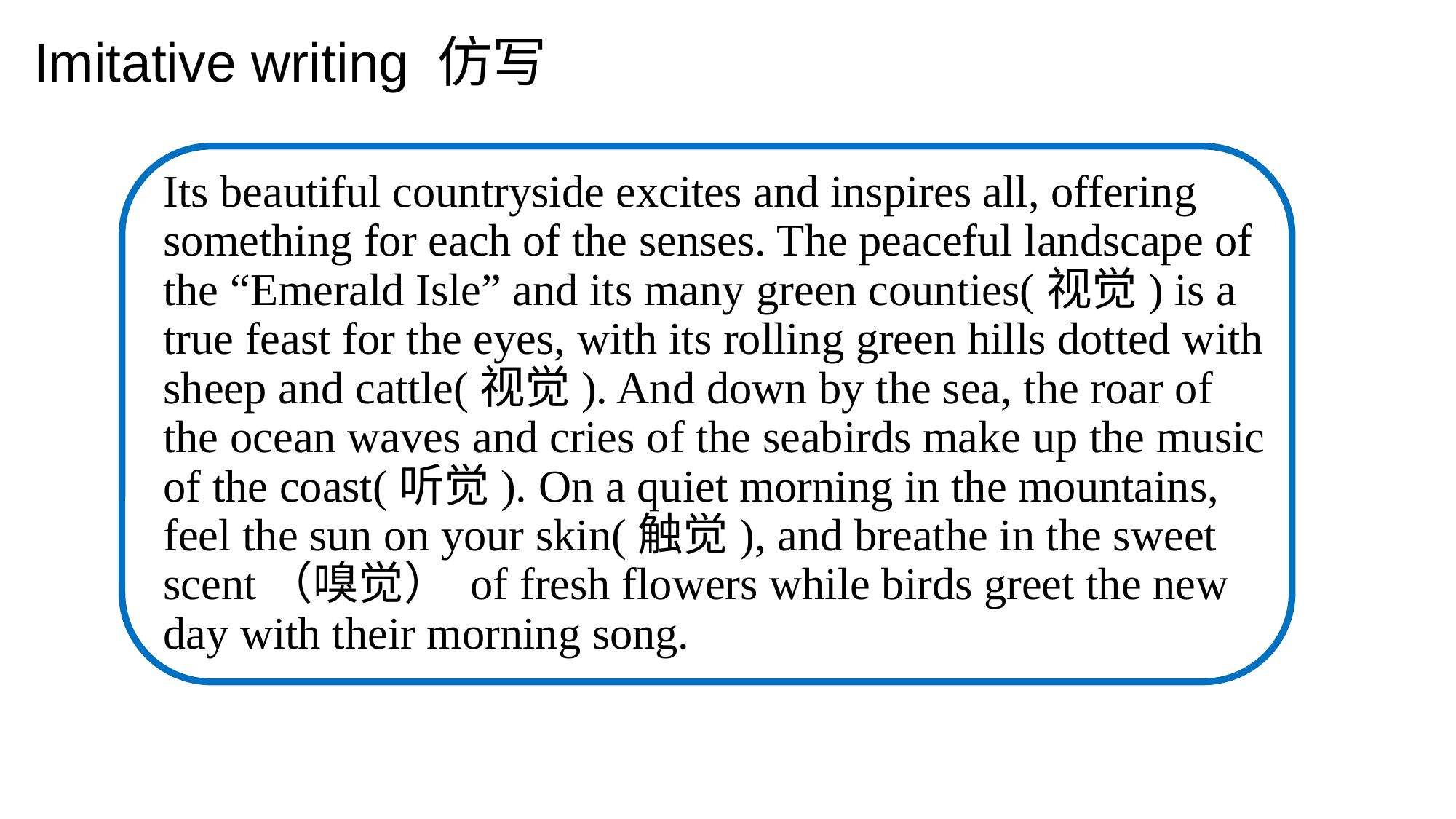

Ireland’s beautiful countryside has always had a great influence on its people and traditions. The country has a long history of producing great writers and poets.
Its beautiful countryside excites and inspires all, offering something for each of the senses. The peaceful landscape of the “Emerald Isle” and its many green counties(视觉) is a true feast for the eyes, with its rolling green hills dotted with sheep and cattle(视觉). And down by the sea, the roar of the ocean waves and cries of the seabirds make up the music of the coast(听觉). On a quiet morning in the mountains, feel the sun on your skin(触觉), and breathe in the sweet scent（嗅觉） of fresh flowers while birds greet the new day with their morning song. With all this beauty, it is not surprising that Ireland has developed stron
Imitative writing 仿写